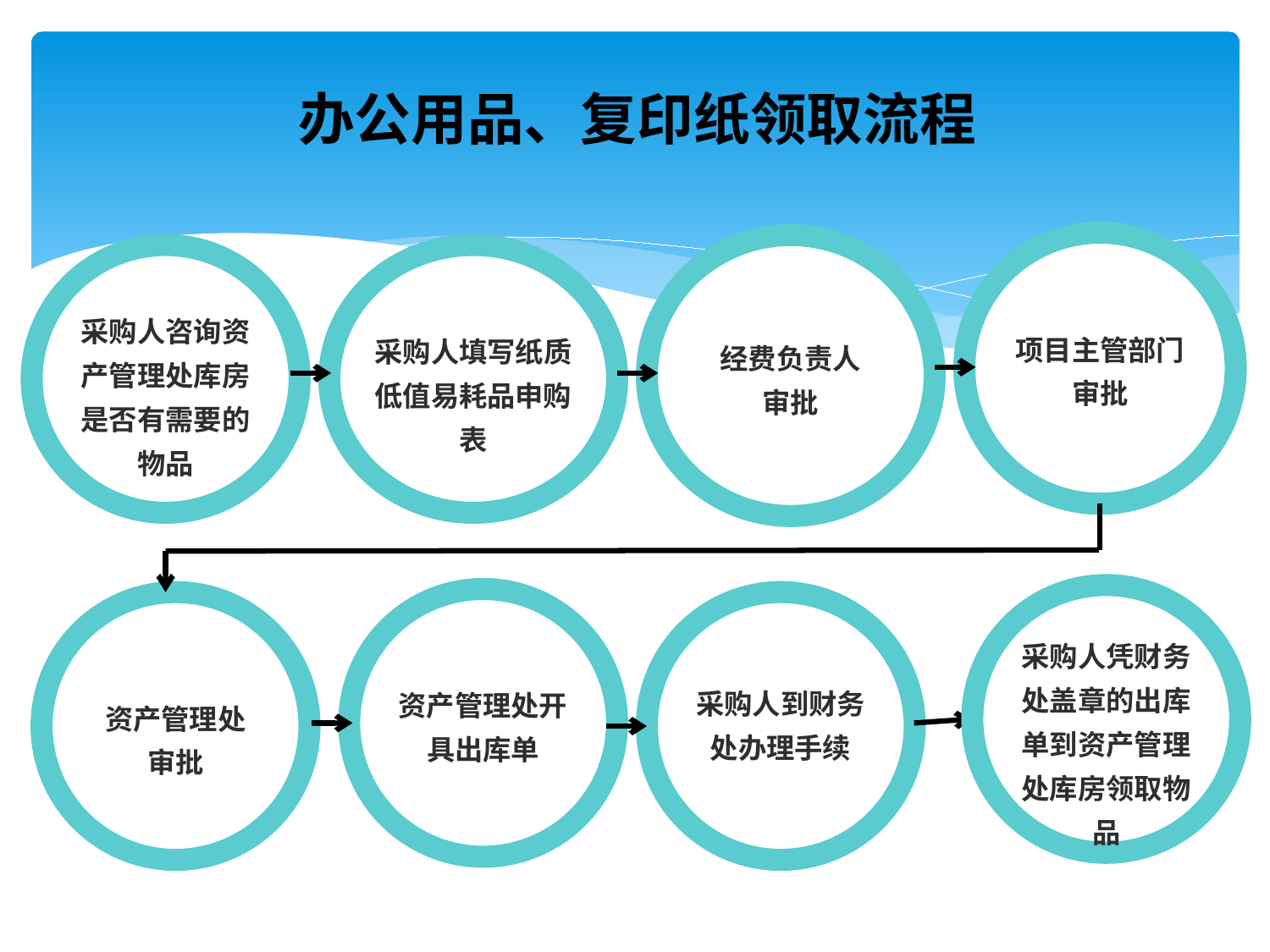

办公用品、复印纸领取流程
项目主管部门审批
经费负责人
审批
采购人咨询资产管理处库房是否有需要的物品
采购人填写纸质低值易耗品申购表
采购人凭财务处盖章的出库单到资产管理处库房领取物品
资产管理处开具出库单
资产管理处
审批
采购人到财务处办理手续